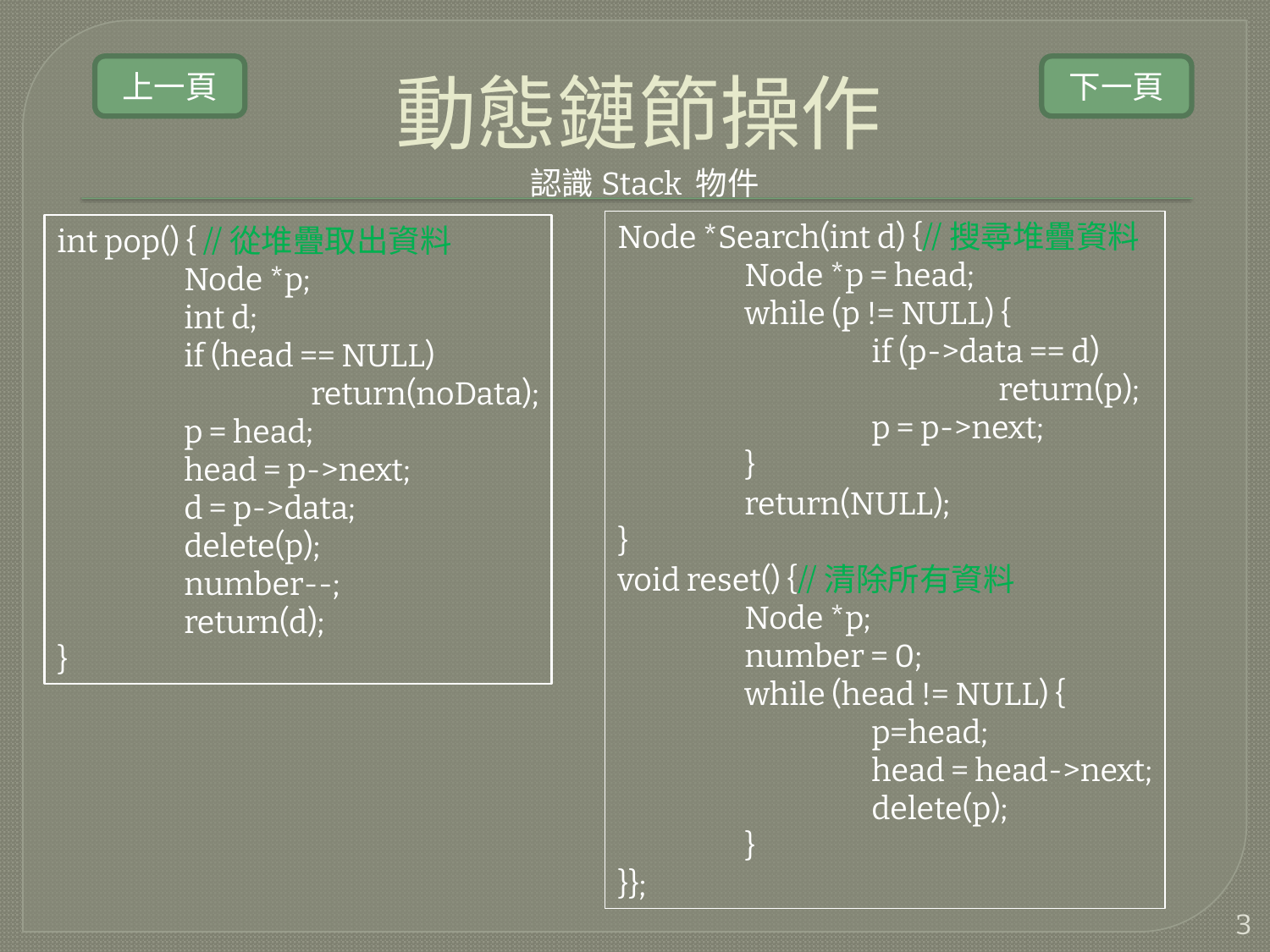

# 動態鏈節操作
上一頁
下一頁
認識Stack 物件
Node *Search(int d) {//搜尋堆疊資料
	Node *p = head;
	while (p != NULL) {
		if (p->data == d)
			return(p);
		p = p->next;
	}
	return(NULL);
}
void reset() {//清除所有資料
	Node *p;
	number = 0;
	while (head != NULL) {
		p=head;
		head = head->next;
		delete(p);
	}
}};
int pop() { //從堆疊取出資料
	Node *p;
	int d;
	if (head == NULL)
		return(noData);
	p = head;
	head = p->next;
	d = p->data;
	delete(p);
	number--;
	return(d);
}
3